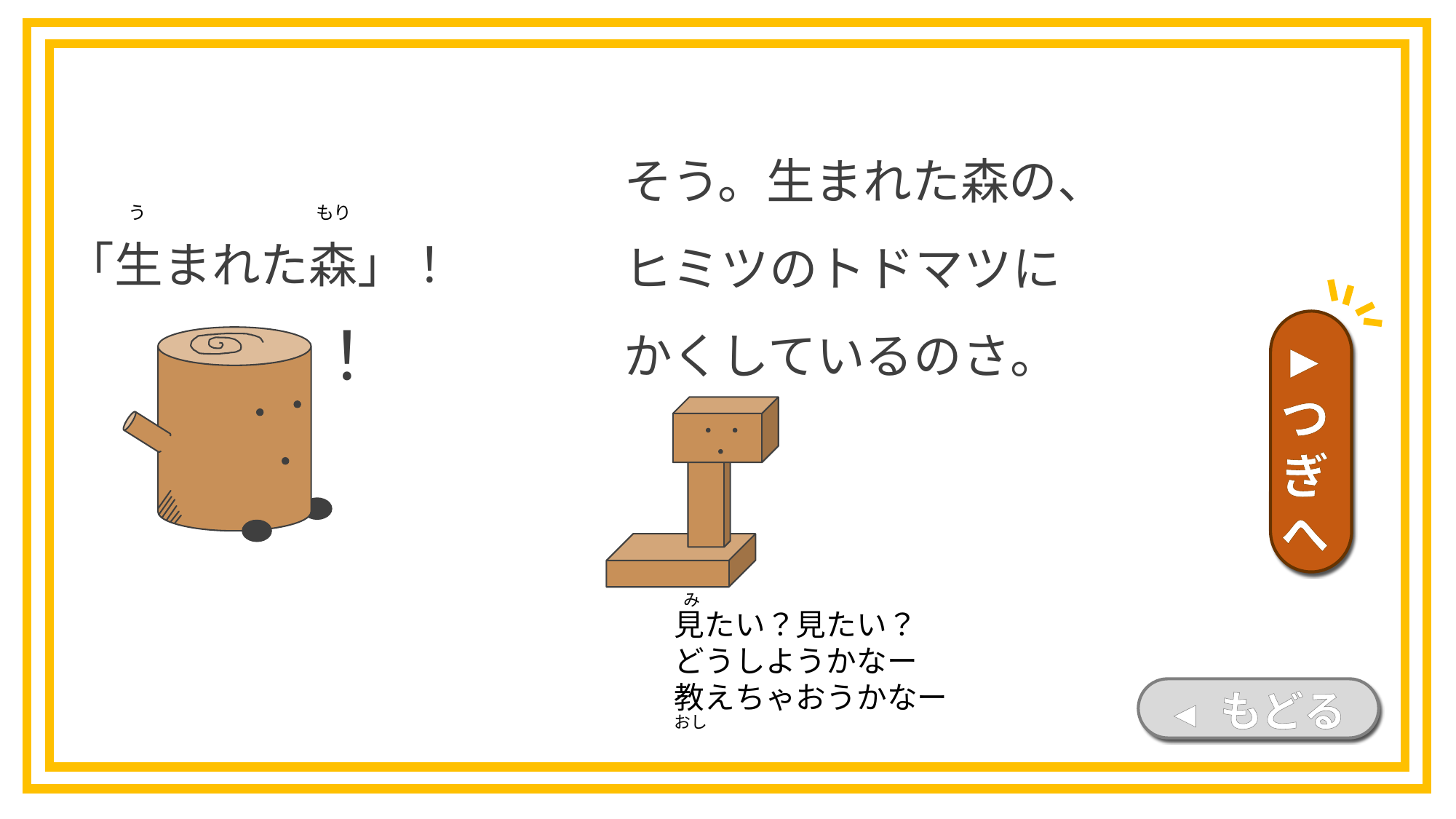

そう。生まれた森の、
ヒミツのトドマツに
かくしているのさ。
う
もり
「生まれた森」！
！
►つぎへ

み
見たい？見たい？
どうしようかなー
教えちゃおうかなー
◄ もどる

おし